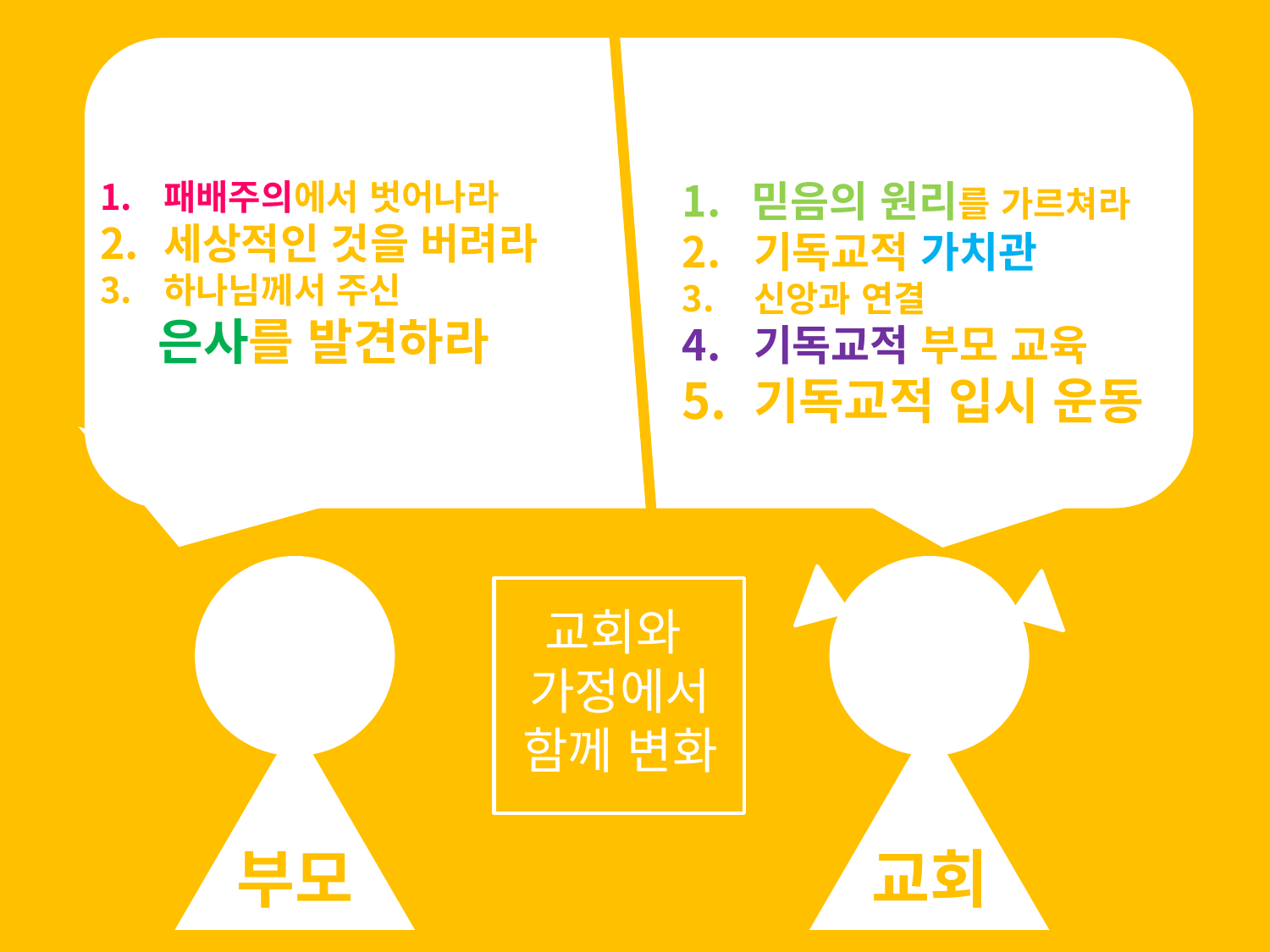

패배주의에서 벗어나라
세상적인 것을 버려라
하나님께서 주신
     은사를 발견하라
 믿음의 원리를 가르쳐라
기독교적 가치관
신앙과 연결
기독교적 부모 교육
기독교적 입시 운동

교회와
가정에서
함께 변화

부모
교회